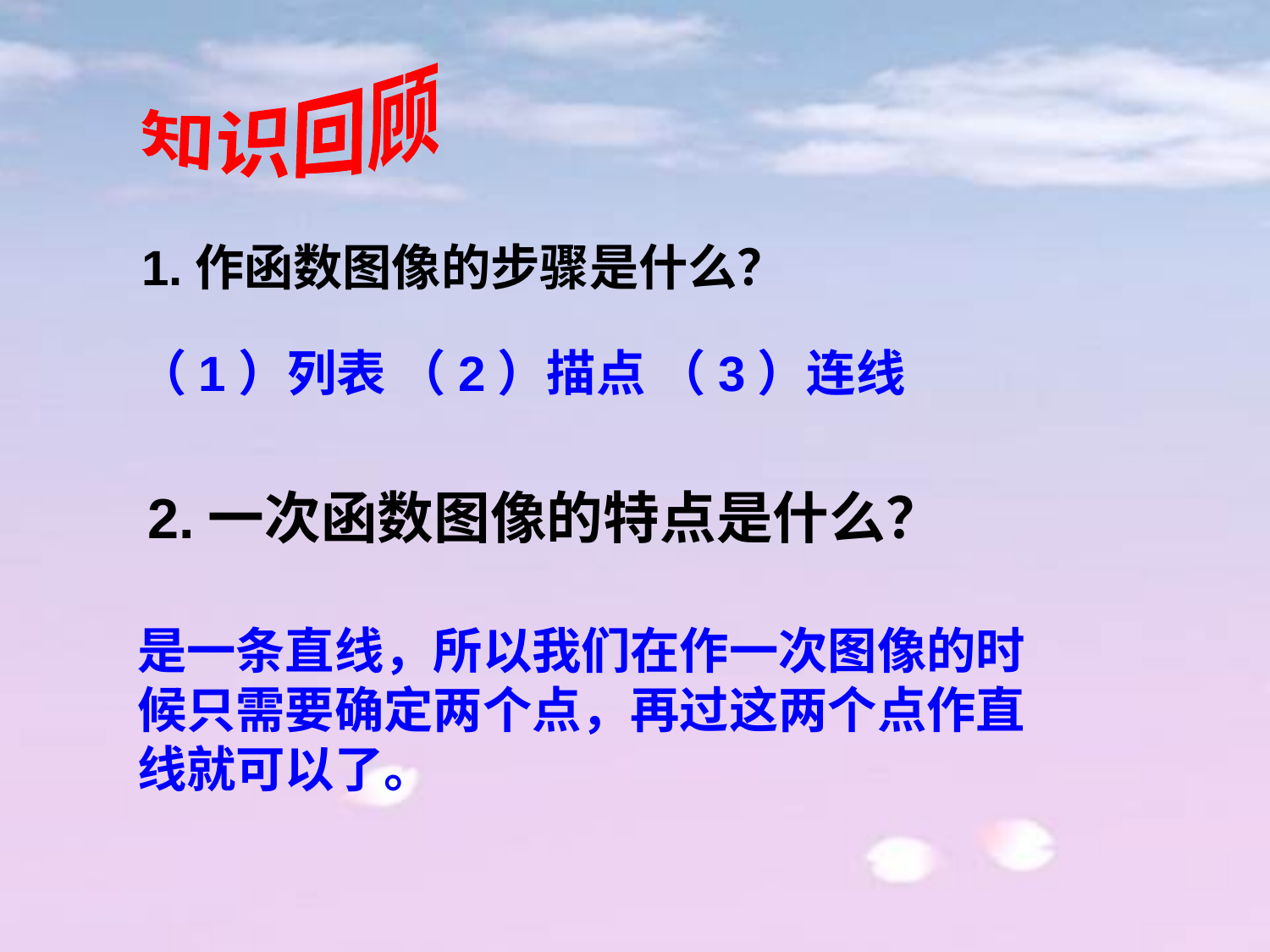

知识回顾
1.作函数图像的步骤是什么？
（1）列表 （2）描点 （3）连线
2.一次函数图像的特点是什么？
是一条直线，所以我们在作一次图像的时候只需要确定两个点，再过这两个点作直线就可以了。